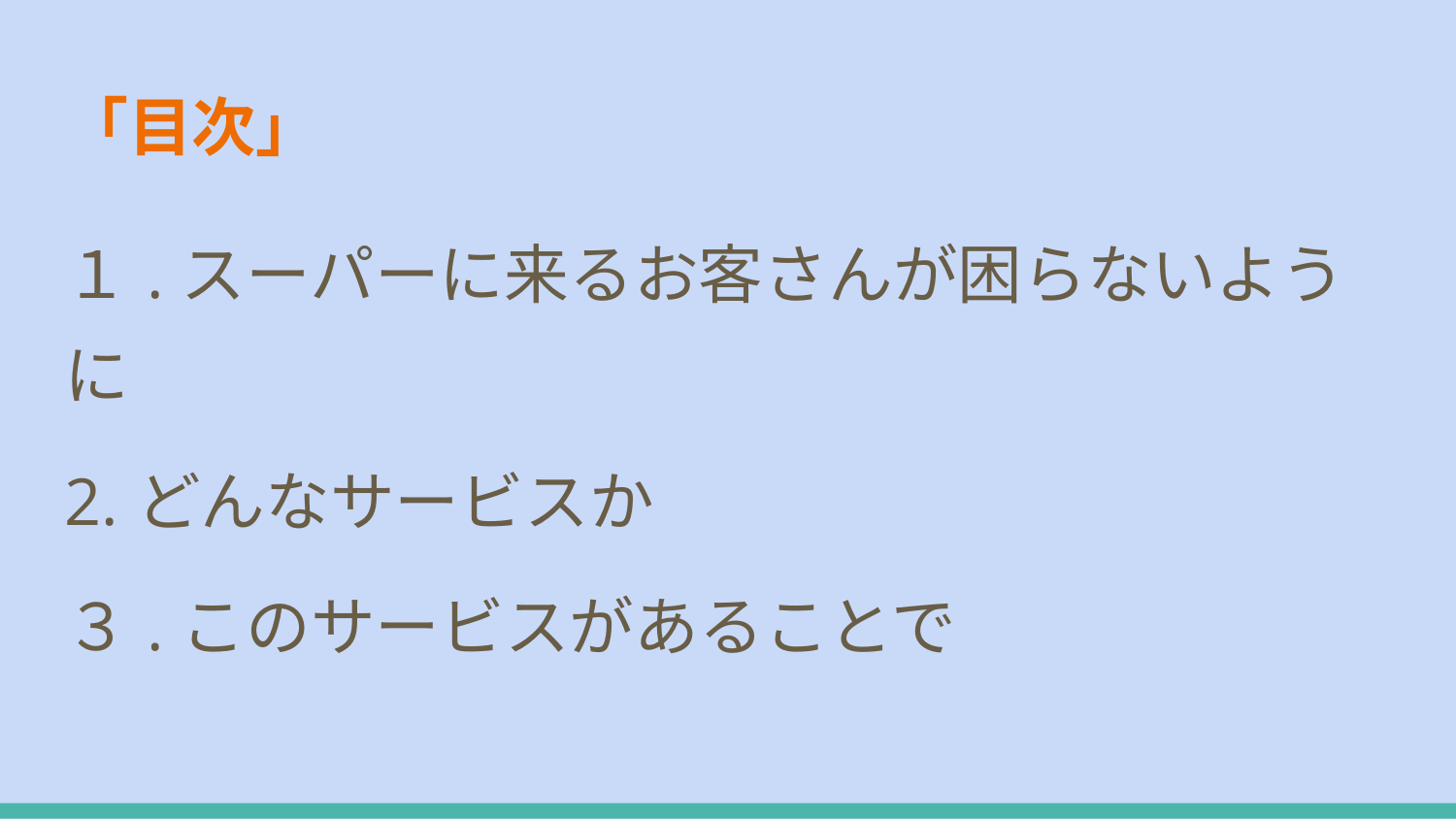

# 「目次」
１.スーパーに来るお客さんが困らないように
2.どんなサービスか
３.このサービスがあることで